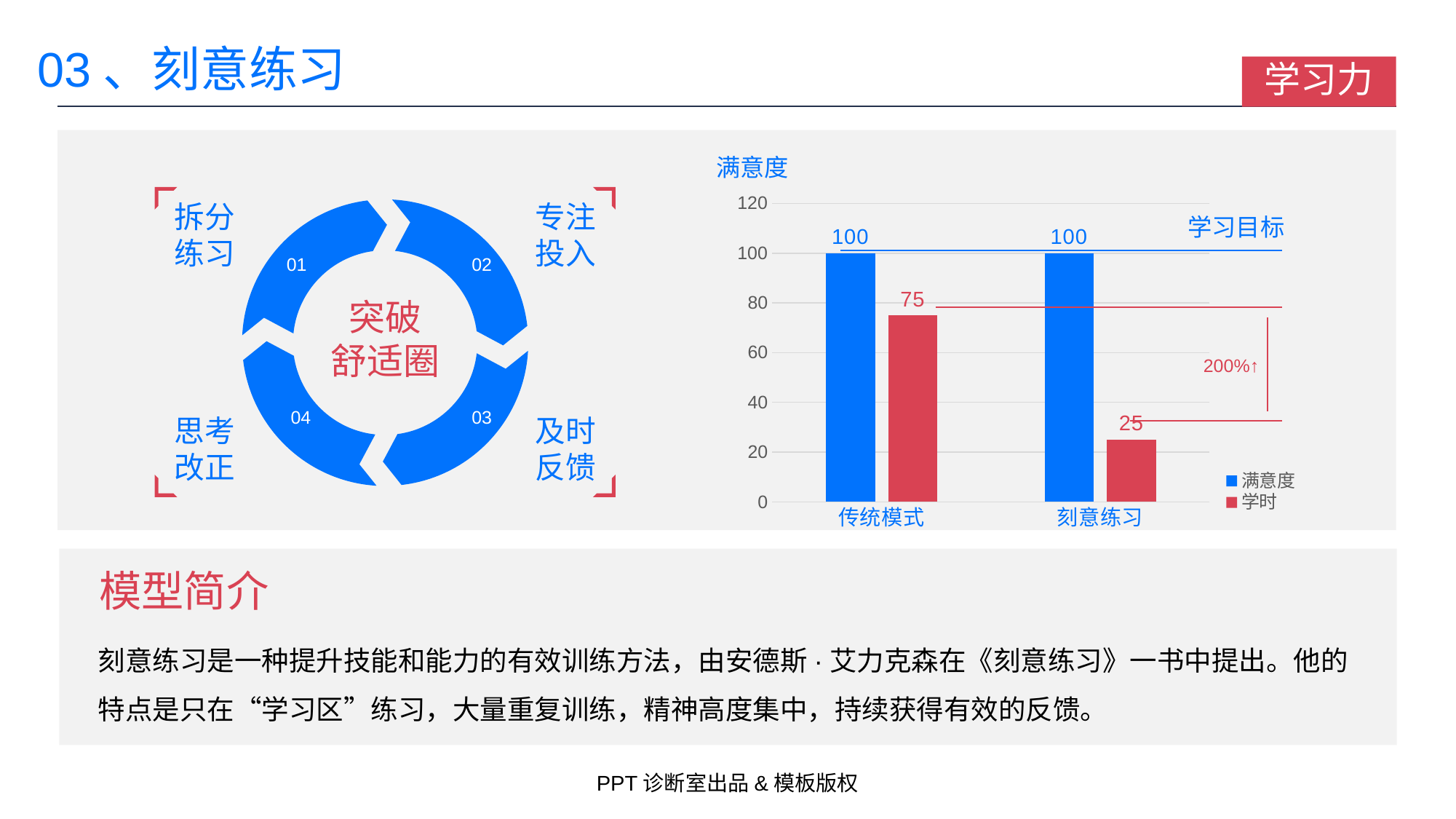

03、刻意练习
学习力

满意度

### Chart

| Category | 满意度 | 学时 |
|---|---|---|
| 传统模式 | 100.0 | 75.0 |
| 刻意练习 | 100.0 | 25.0 |
学习目标
200%↑

拆分
练习
专注
投入

思考
改正
及时
反馈
01
02
突破
舒适圈
04
03

模型简介
刻意练习是一种提升技能和能力的有效训练方法，由安德斯·艾力克森在《刻意练习》一书中提出。他的特点是只在“学习区”练习，大量重复训练，精神高度集中，持续获得有效的反馈。
PPT诊断室出品&模板版权